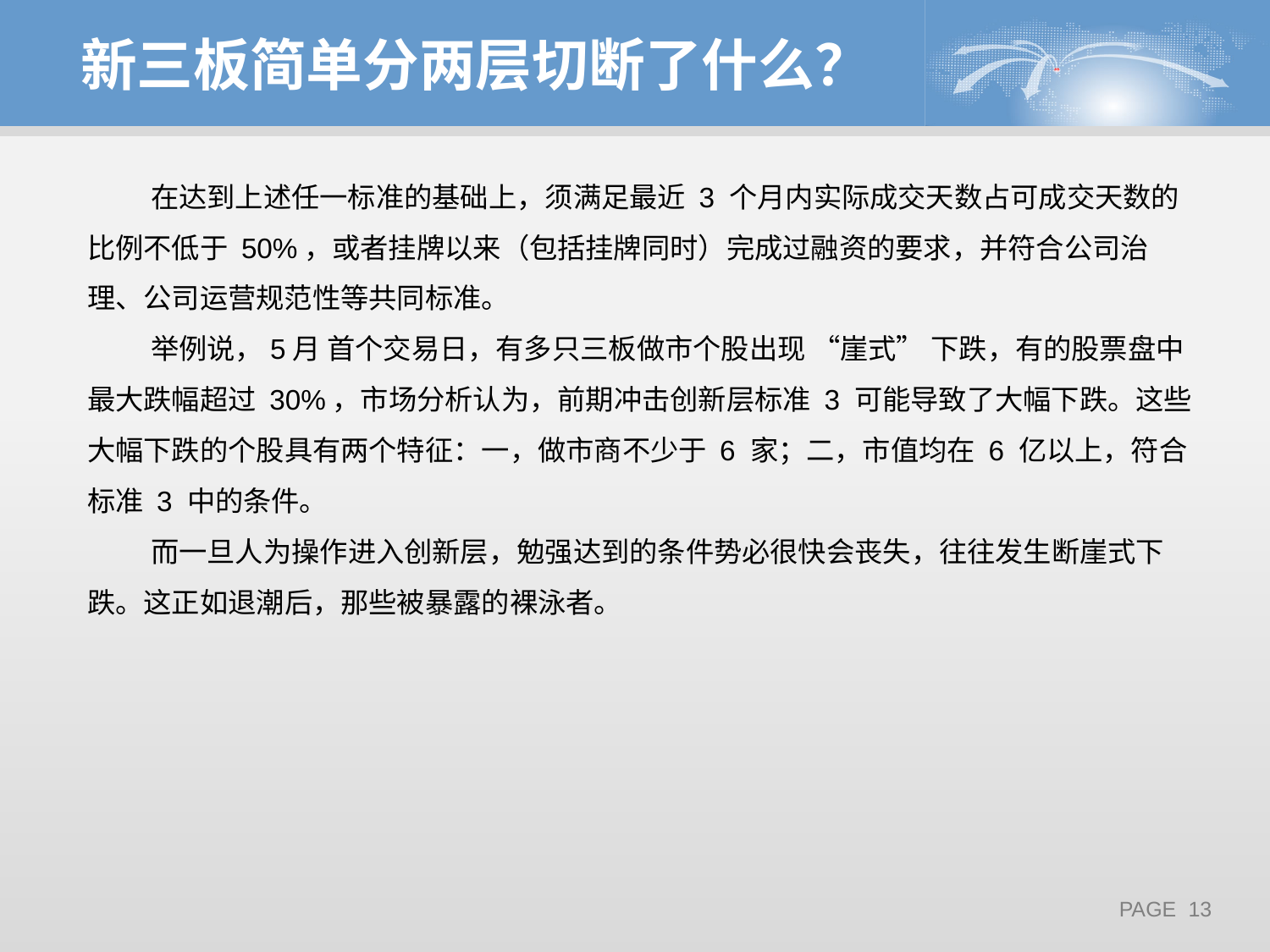

新三板简单分两层切断了什么？
在达到上述任一标准的基础上，须满足最近 3 个月内实际成交天数占可成交天数的比例不低于 50%，或者挂牌以来（包括挂牌同时）完成过融资的要求，并符合公司治理、公司运营规范性等共同标准。
举例说，5月 首个交易日，有多只三板做市个股出现 “崖式” 下跌，有的股票盘中最大跌幅超过 30%，市场分析认为，前期冲击创新层标准 3 可能导致了大幅下跌。这些大幅下跌的个股具有两个特征：一，做市商不少于 6 家；二，市值均在 6 亿以上，符合标准 3 中的条件。
而一旦人为操作进入创新层，勉强达到的条件势必很快会丧失，往往发生断崖式下跌。这正如退潮后，那些被暴露的裸泳者。